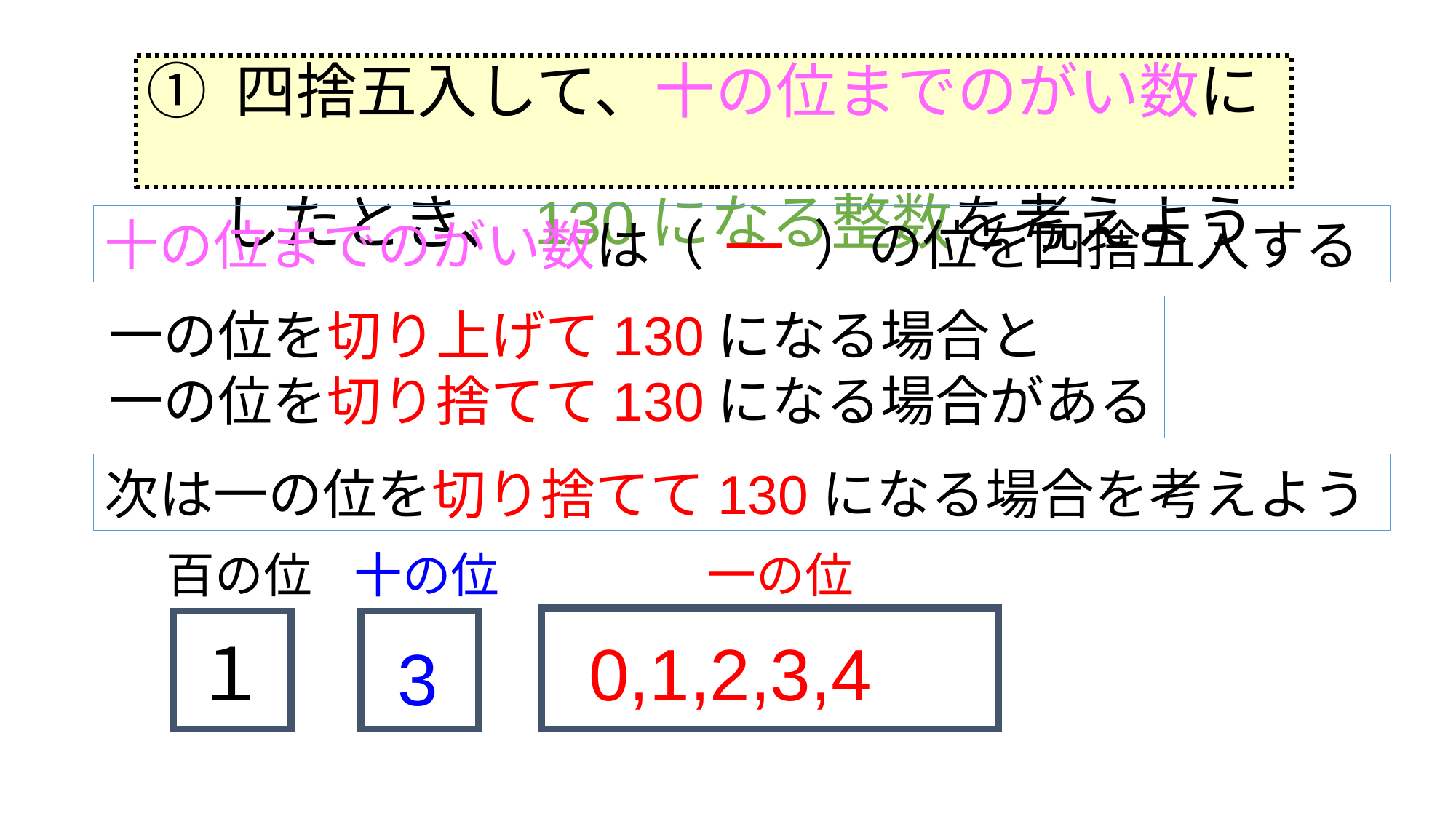

① 四捨五入して、十の位までのがい数に
　 したとき、130になる整数を考えよう
一
十の位までのがい数は（　　）の位を四捨五入する
一の位を切り上げて130になる場合と
一の位を切り捨てて130になる場合がある
次は一の位を切り捨てて130になる場合を考えよう
百の位
十の位
一の位

１
0,1,2,3,4
3